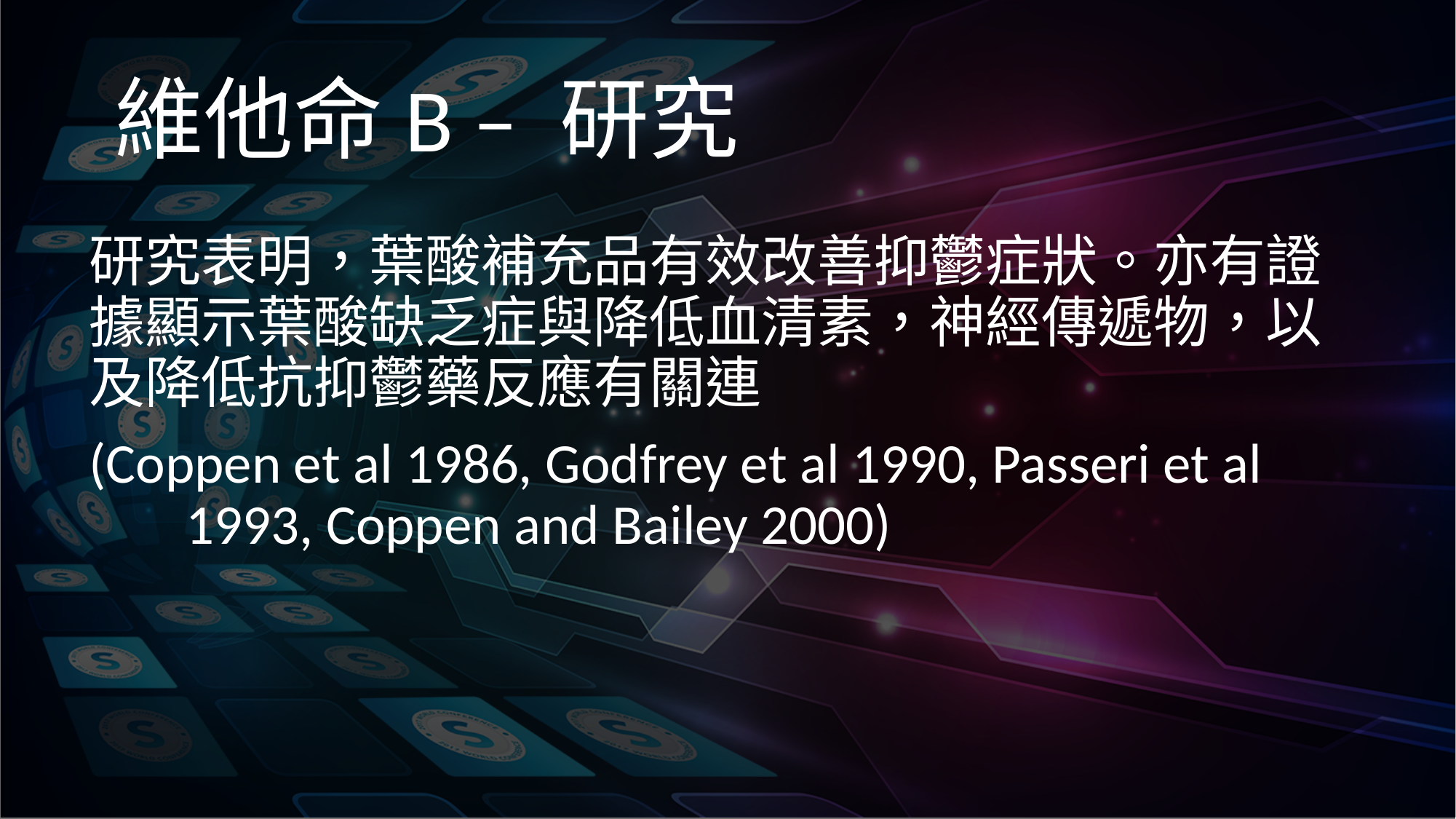

# 維他命B – 研究
研究表明，葉酸補充品有效改善抑鬱症狀。亦有證據顯示葉酸缺乏症與降低血清素，神經傳遞物，以及降低抗抑鬱藥反應有關連
(Coppen et al 1986, Godfrey et al 1990, Passeri et al 1993, Coppen and Bailey 2000)